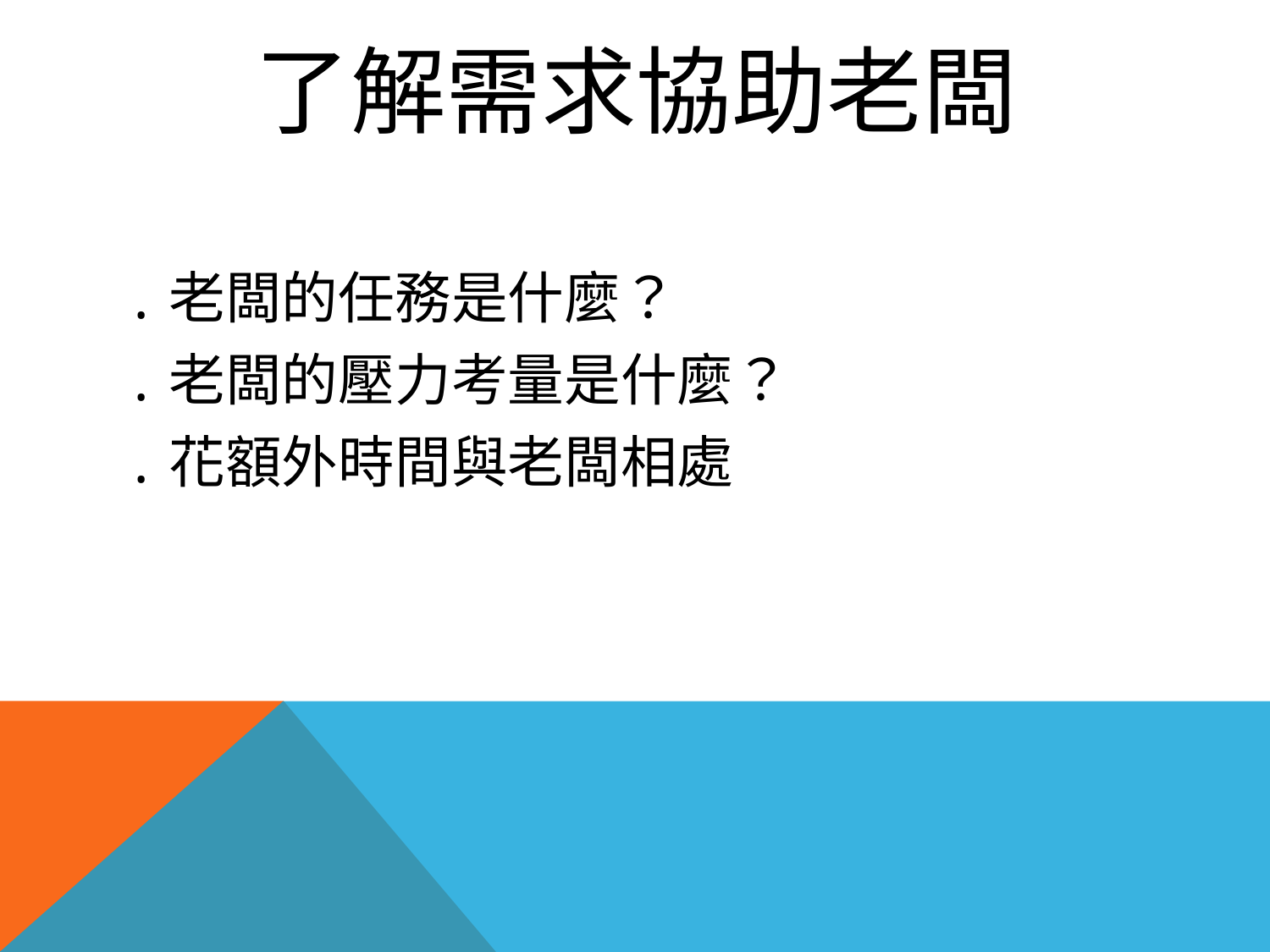

# 了解需求協助老闆
․老闆的任務是什麼？
․老闆的壓力考量是什麼？
․花額外時間與老闆相處